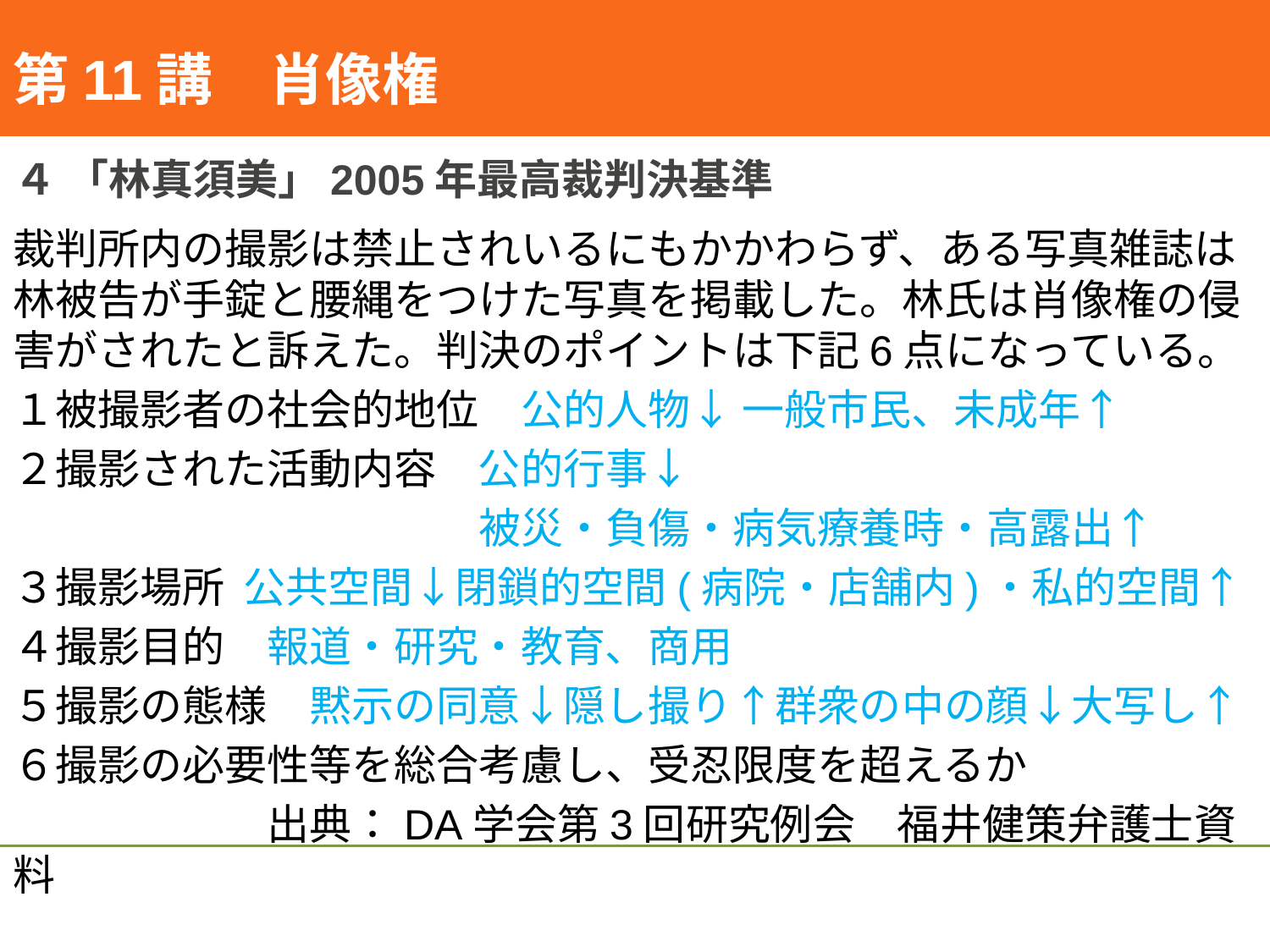

#
第11講　肖像権
４ 「林真須美」2005年最高裁判決基準
裁判所内の撮影は禁止されいるにもかかわらず、ある写真雑誌は林被告が手錠と腰縄をつけた写真を掲載した。林氏は肖像権の侵害がされたと訴えた。判決のポイントは下記6点になっている。
１被撮影者の社会的地位　公的人物↓ 一般市民、未成年↑
２撮影された活動内容　公的行事↓
　　　　　　　　　　　被災・負傷・病気療養時・高露出↑
３撮影場所  公共空間↓閉鎖的空間(病院・店舗内)・私的空間↑
４撮影目的　報道・研究・教育、商用
５撮影の態様　黙示の同意↓隠し撮り↑群衆の中の顔↓大写し↑
６撮影の必要性等を総合考慮し、受忍限度を超えるか
　　　　　　出典：DA学会第3回研究例会　福井健策弁護士資料